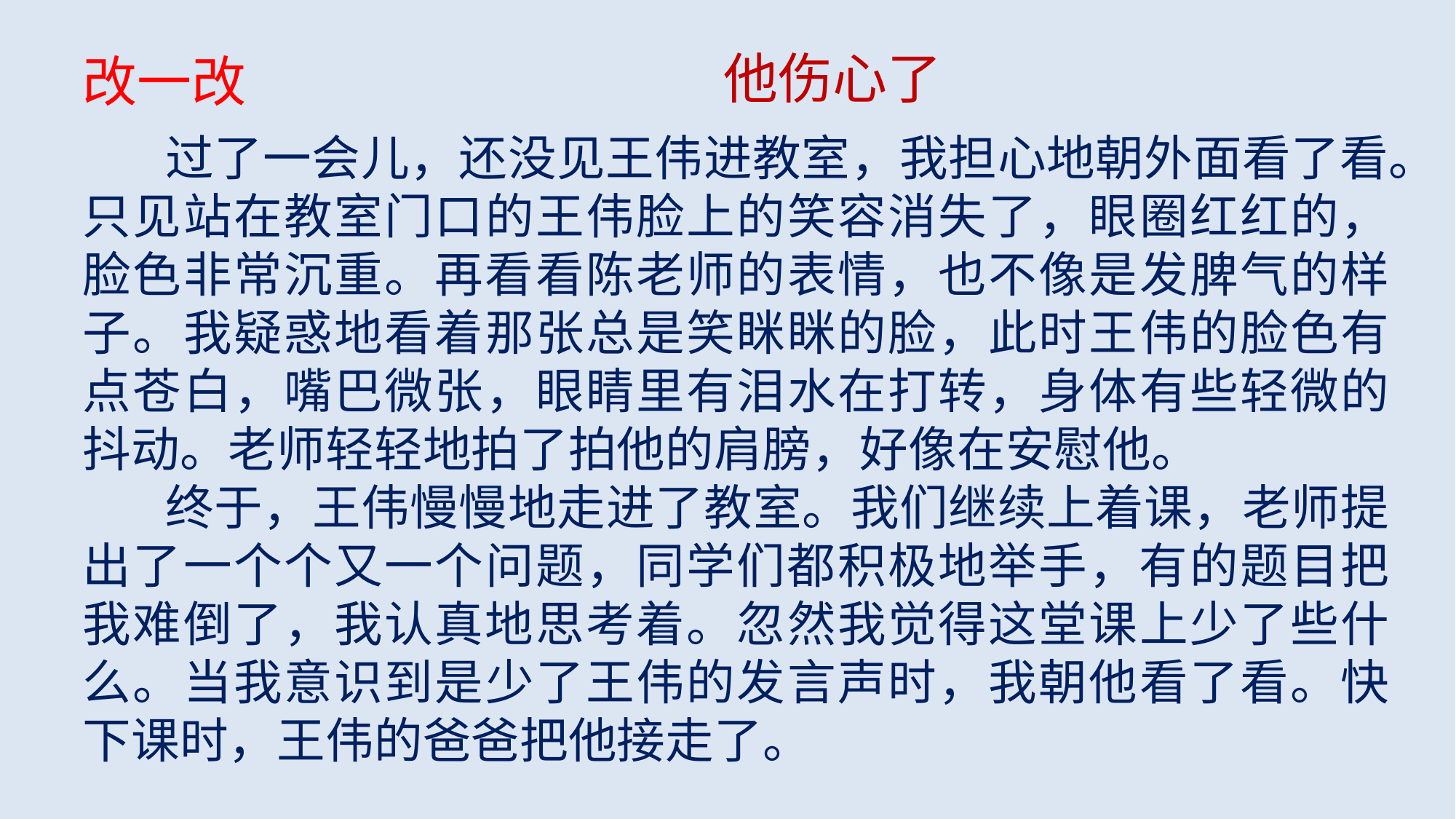

他伤心了
改一改
   过了一会儿，还没见王伟进教室，我担心地朝外面看了看。只见站在教室门口的王伟脸上的笑容消失了，眼圈红红的，脸色非常沉重。再看看陈老师的表情，也不像是发脾气的样子。我疑惑地看着那张总是笑眯眯的脸，此时王伟的脸色有点苍白，嘴巴微张，眼睛里有泪水在打转，身体有些轻微的抖动。老师轻轻地拍了拍他的肩膀，好像在安慰他。
   终于，王伟慢慢地走进了教室。我们继续上着课，老师提出了一个个又一个问题，同学们都积极地举手，有的题目把我难倒了，我认真地思考着。忽然我觉得这堂课上少了些什么。当我意识到是少了王伟的发言声时，我朝他看了看。快下课时，王伟的爸爸把他接走了。